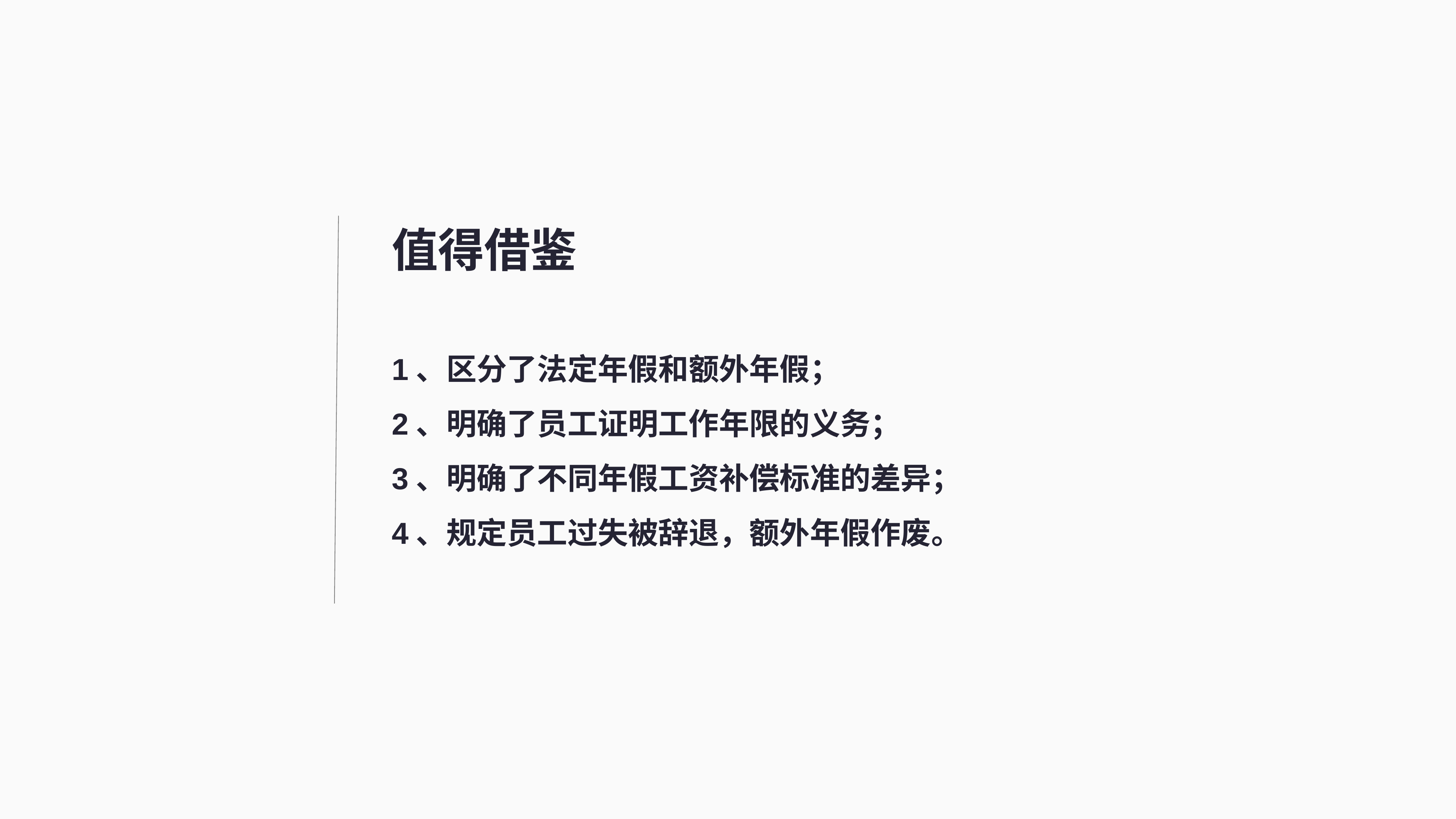

值得借鉴

1、区分了法定年假和额外年假；
2、明确了员工证明工作年限的义务；
3、明确了不同年假工资补偿标准的差异；
4、规定员工过失被辞退，额外年假作废。